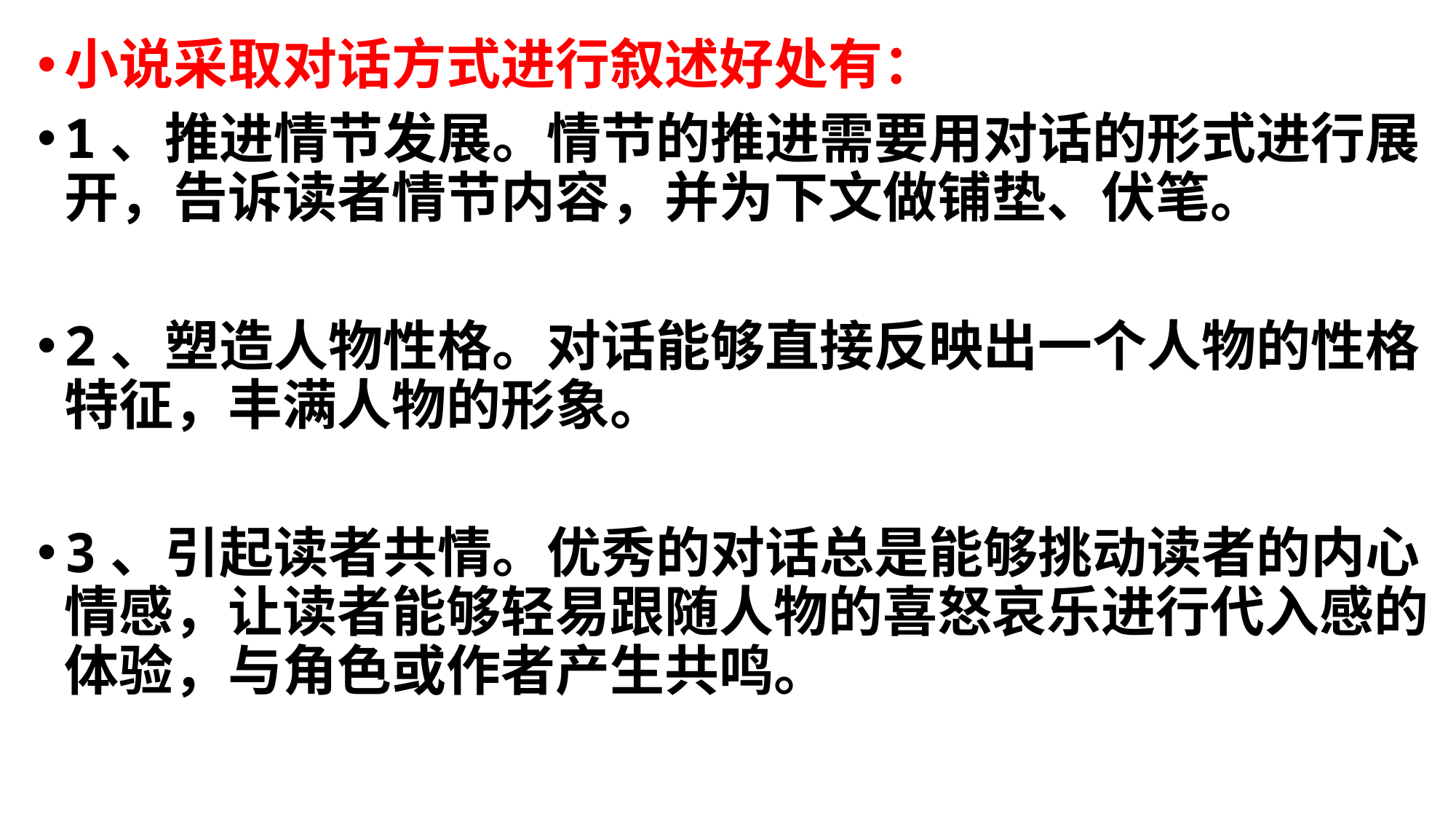

小说采取对话方式进行叙述好处有：
1、推进情节发展。情节的推进需要用对话的形式进行展开，告诉读者情节内容，并为下文做铺垫、伏笔。

2、塑造人物性格。对话能够直接反映出一个人物的性格特征，丰满人物的形象。

3、引起读者共情。优秀的对话总是能够挑动读者的内心情感，让读者能够轻易跟随人物的喜怒哀乐进行代入感的体验，与角色或作者产生共鸣。